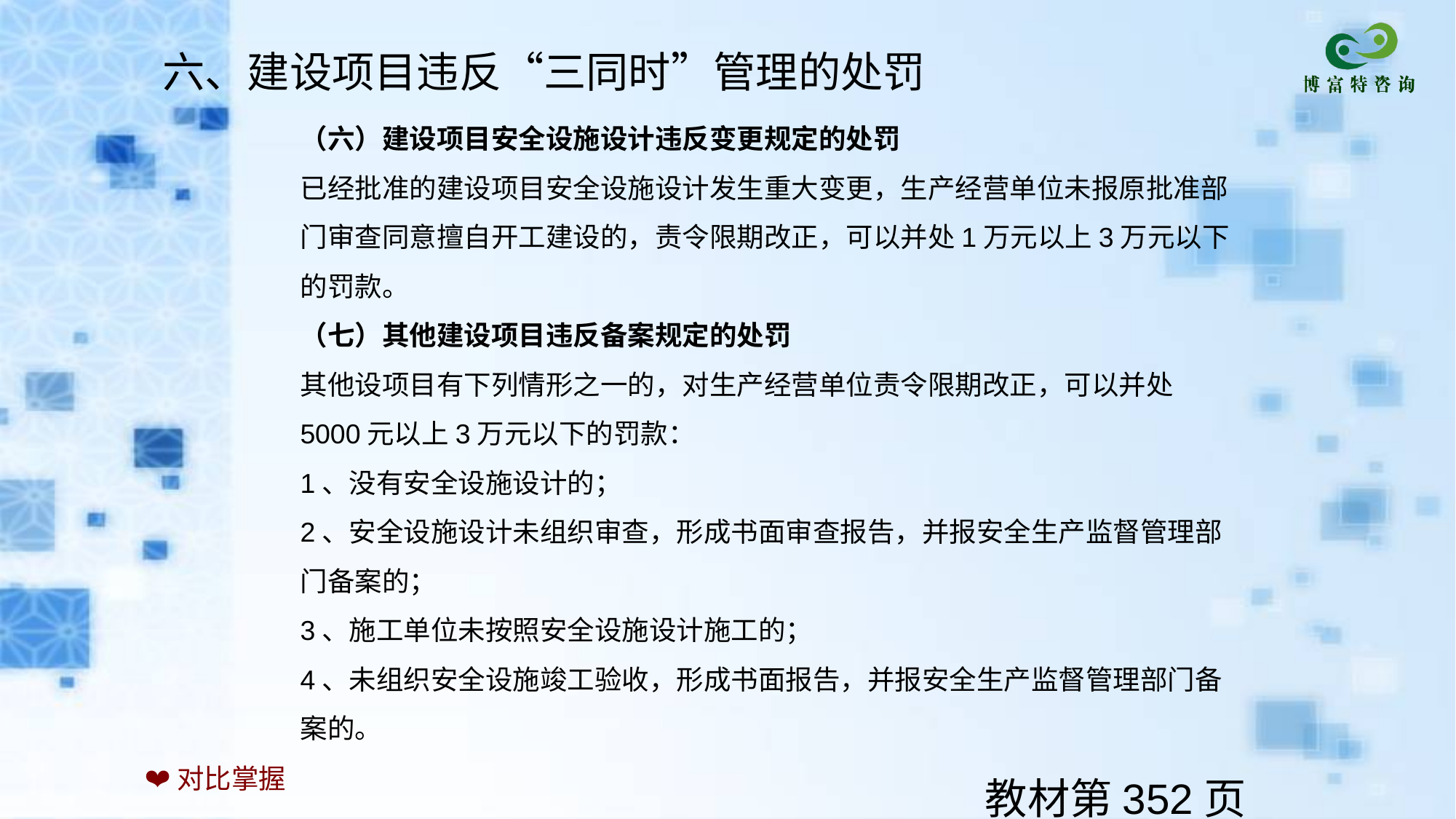

六、建设项目违反“三同时”管理的处罚
（六）建设项目安全设施设计违反变更规定的处罚
已经批准的建设项目安全设施设计发生重大变更，生产经营单位未报原批准部门审查同意擅自开工建设的，责令限期改正，可以并处1万元以上3万元以下的罚款。
（七）其他建设项目违反备案规定的处罚
其他设项目有下列情形之一的，对生产经营单位责令限期改正，可以并处5000元以上3万元以下的罚款：
1、没有安全设施设计的；
2、安全设施设计未组织审查，形成书面审查报告，并报安全生产监督管理部门备案的；
3、施工单位未按照安全设施设计施工的；
4、未组织安全设施竣工验收，形成书面报告，并报安全生产监督管理部门备案的。
❤对比掌握
教材第352页